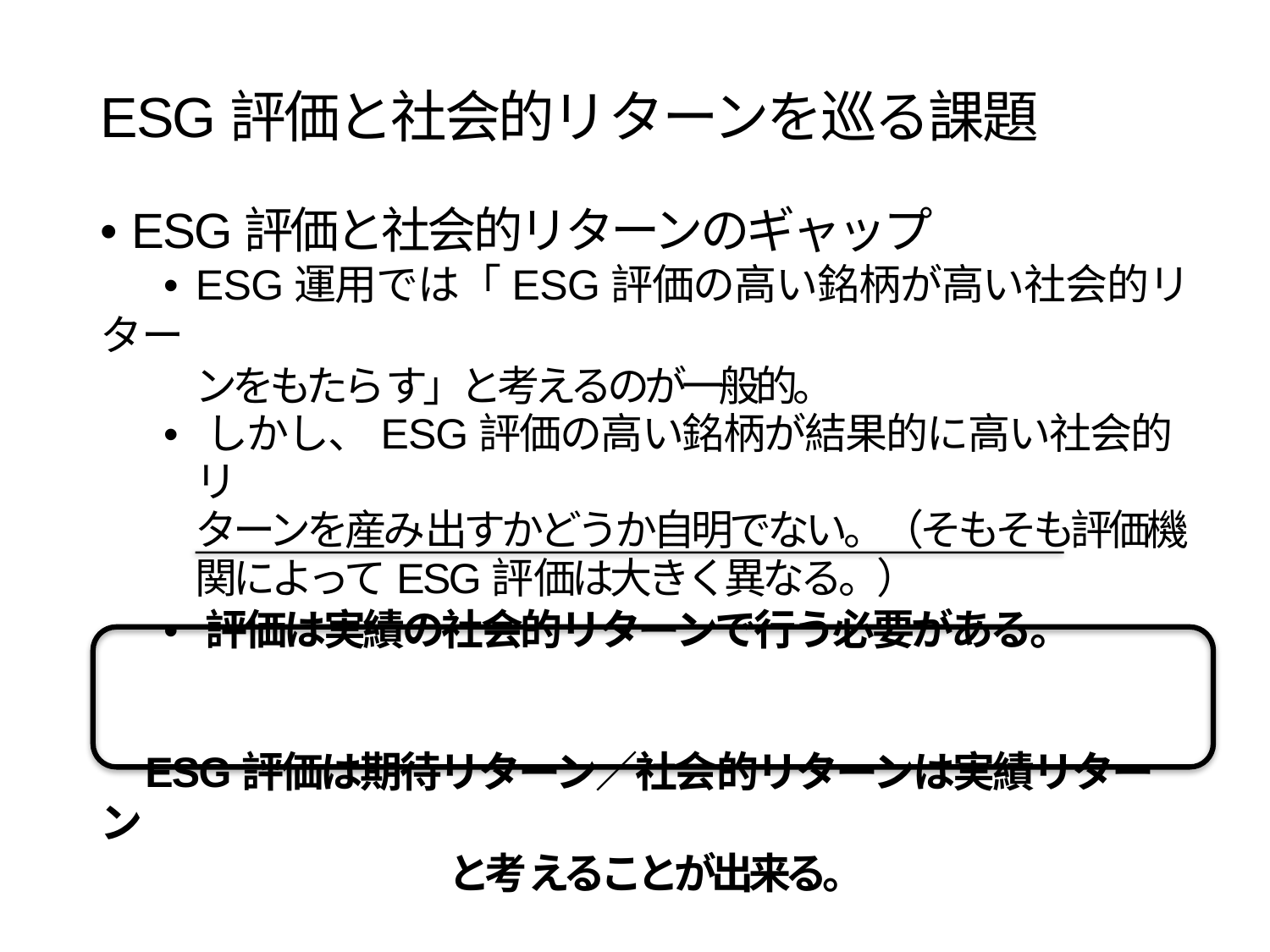

ESG評価と社会的リターンを巡る課題

• ESG評価と社会的リターンのギャップ
• ESG運用では「ESG評価の高い銘柄が高い社会的リター
ンをもたらす」と考えるのが一般的。
• しかし、ESG評価の高い銘柄が結果的に高い社会的リ
ターンを産み出すかどうか自明でない。（そもそも評価機関によってESG評価は大きく異なる。）
• 評価は実績の社会的リターンで行う必要がある。

ESG評価は期待リターン／社会的リターンは実績リターン
と考えることが出来る。

→ 社会的リターンの評価にSDGsを活用できないか？

15